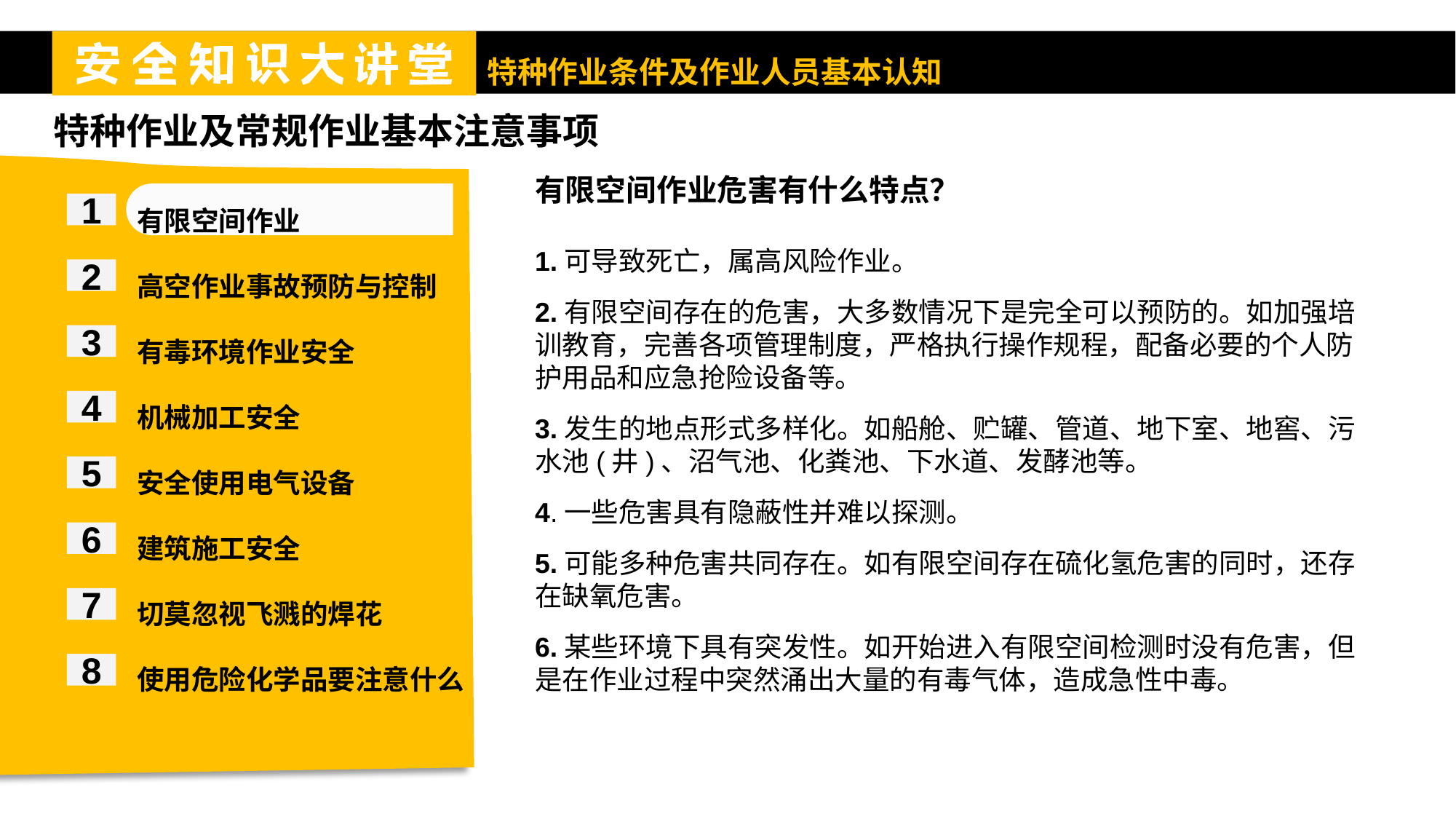

特种作业及常规作业基本注意事项
有限空间作业
高空作业事故预防与控制
有毒环境作业安全
机械加工安全
安全使用电气设备
建筑施工安全
切莫忽视飞溅的焊花
使用危险化学品要注意什么
有限空间作业危害有什么特点？

1.可导致死亡，属高风险作业。

2.有限空间存在的危害，大多数情况下是完全可以预防的。如加强培训教育，完善各项管理制度，严格执行操作规程，配备必要的个人防护用品和应急抢险设备等。

3.发生的地点形式多样化。如船舱、贮罐、管道、地下室、地窖、污水池(井)、沼气池、化粪池、下水道、发酵池等。

4.一些危害具有隐蔽性并难以探测。

5.可能多种危害共同存在。如有限空间存在硫化氢危害的同时，还存在缺氧危害。

6.某些环境下具有突发性。如开始进入有限空间检测时没有危害，但是在作业过程中突然涌出大量的有毒气体，造成急性中毒。
1
2
3
4
5
6
7
8